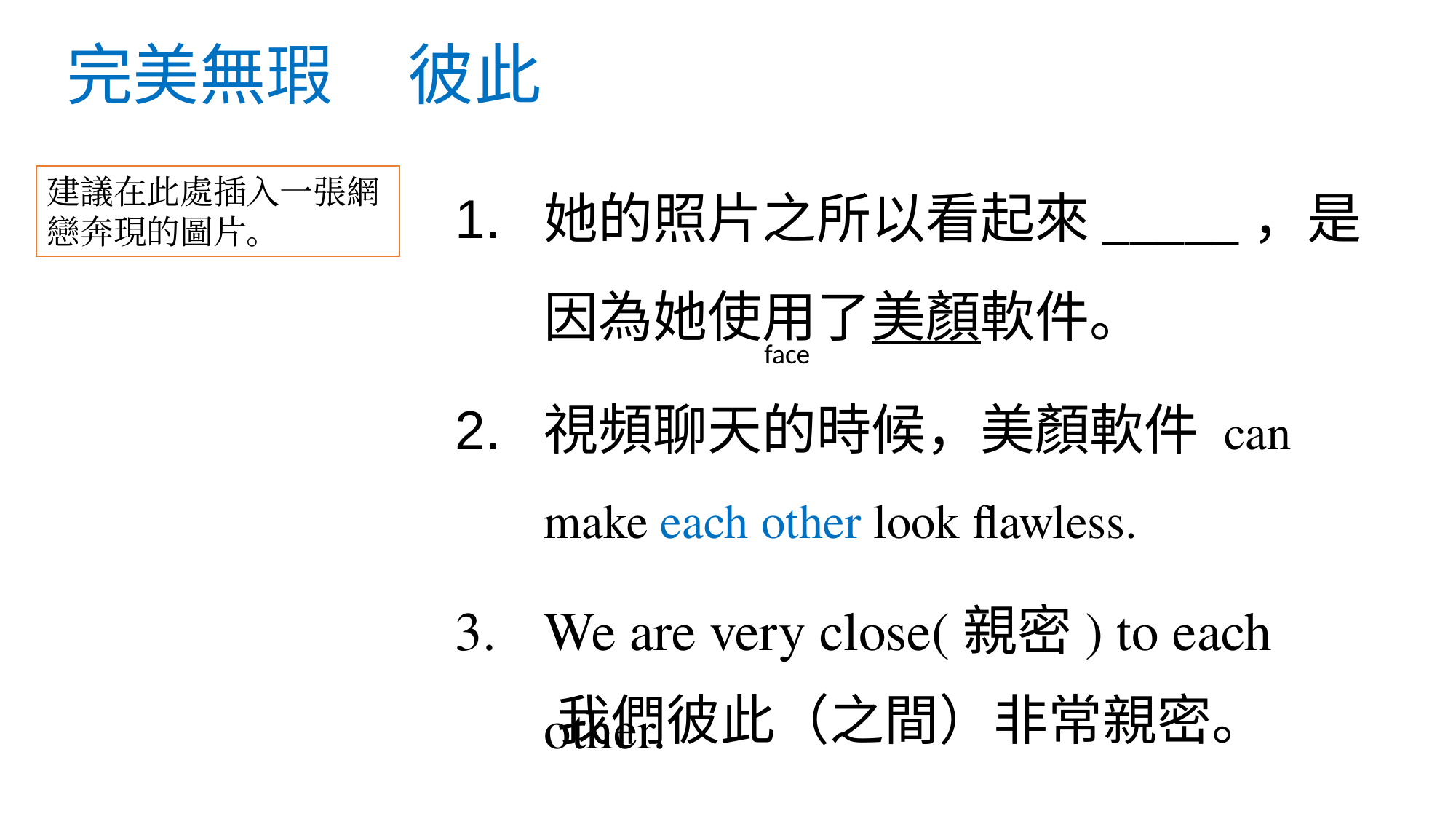

# 完美無瑕     彼此
她的照片之所以看起來_____，是因為她使用了美顏軟件。
視頻聊天的時候，美顏軟件 can make each other look flawless.
We are very close(親密) to each other.
建議在此處插入一張網戀奔現的圖片。
          face
我們彼此（之間）非常親密。